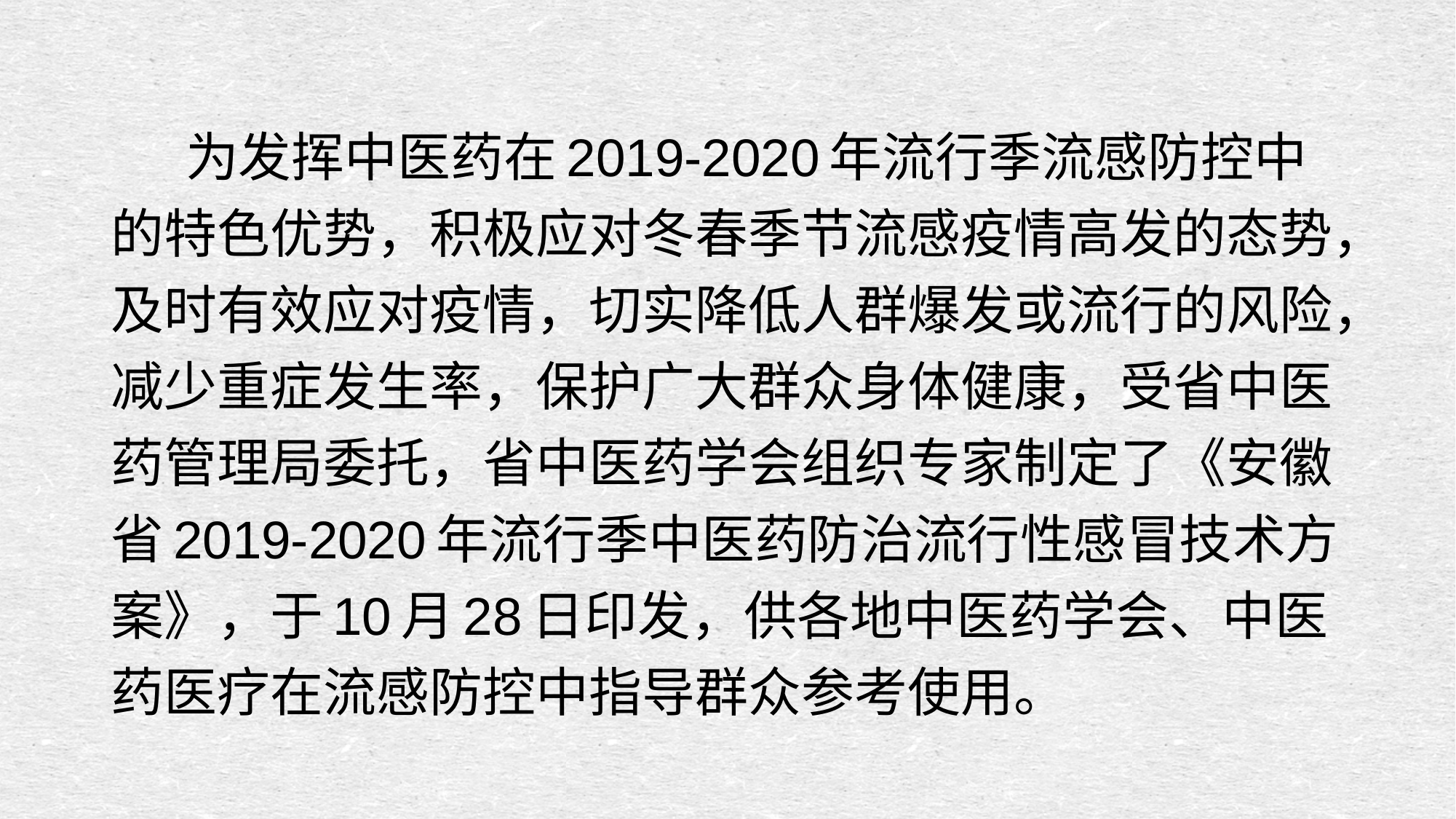

为发挥中医药在2019-2020年流行季流感防控中的特色优势，积极应对冬春季节流感疫情高发的态势，及时有效应对疫情，切实降低人群爆发或流行的风险，减少重症发生率，保护广大群众身体健康，受省中医药管理局委托，省中医药学会组织专家制定了《安徽省2019-2020年流行季中医药防治流行性感冒技术方案》，于10月28日印发，供各地中医药学会、中医药医疗在流感防控中指导群众参考使用。